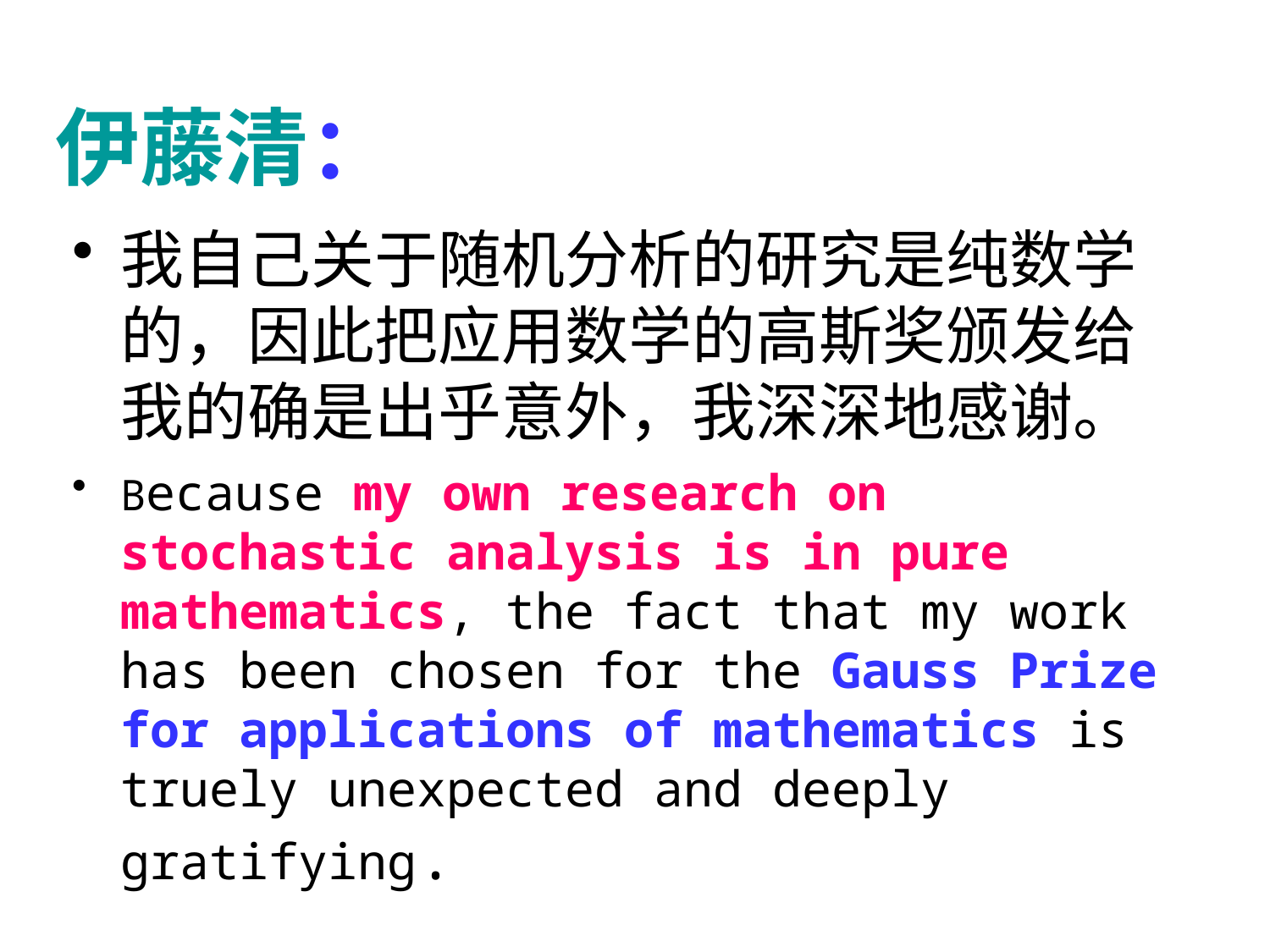

# 伊藤清：
我自己关于随机分析的研究是纯数学的，因此把应用数学的高斯奖颁发给我的确是出乎意外，我深深地感谢。
Because my own research on stochastic analysis is in pure mathematics, the fact that my work has been chosen for the Gauss Prize for applications of mathematics is truely unexpected and deeply gratifying.